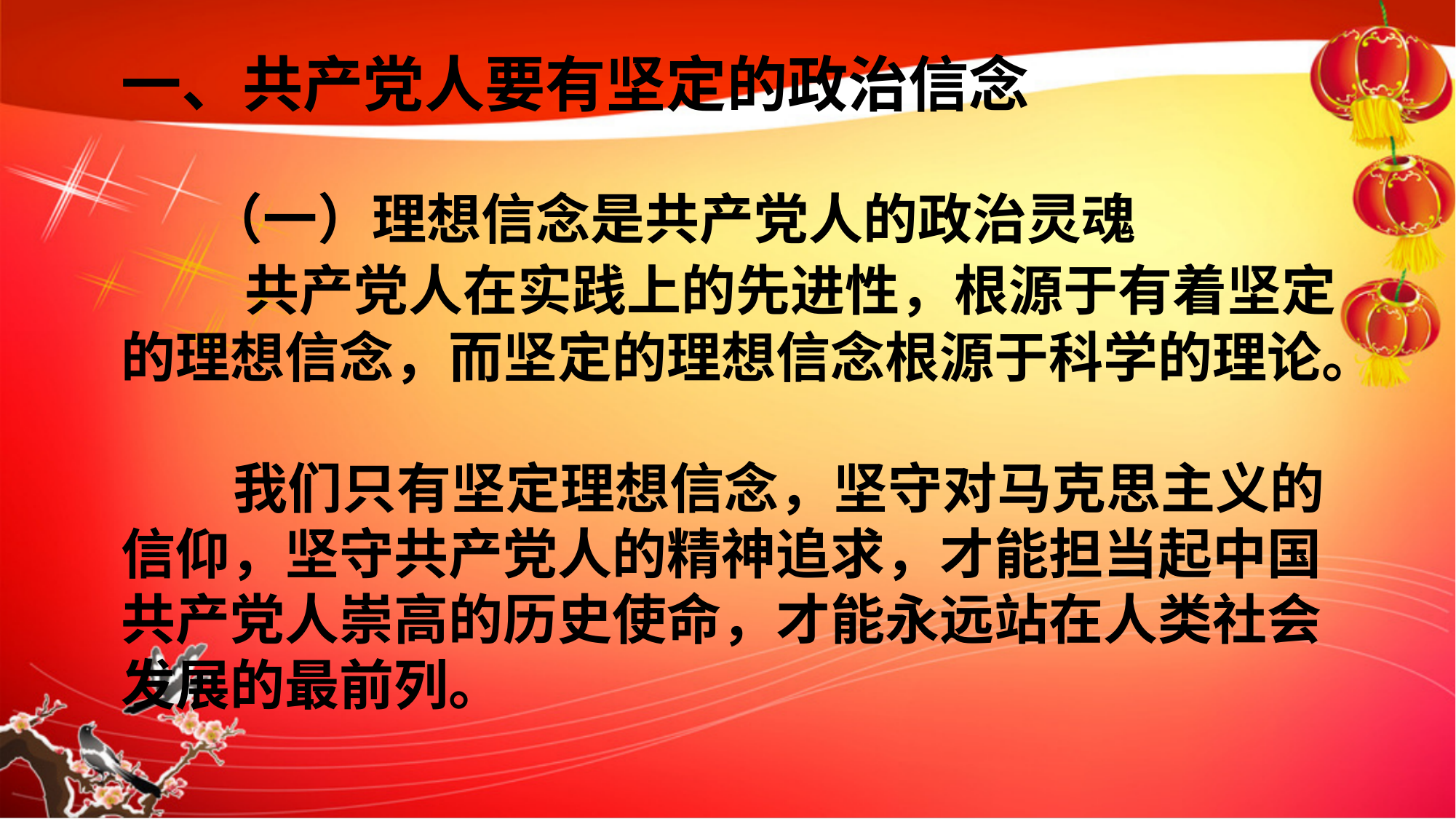

一、共产党人要有坚定的政治信念

      （一）理想信念是共产党人的政治灵魂
        共产党人在实践上的先进性，根源于有着坚定的理想信念，而坚定的理想信念根源于科学的理论。

        我们只有坚定理想信念，坚守对马克思主义的信仰，坚守共产党人的精神追求，才能担当起中国共产党人崇高的历史使命，才能永远站在人类社会发展的最前列。